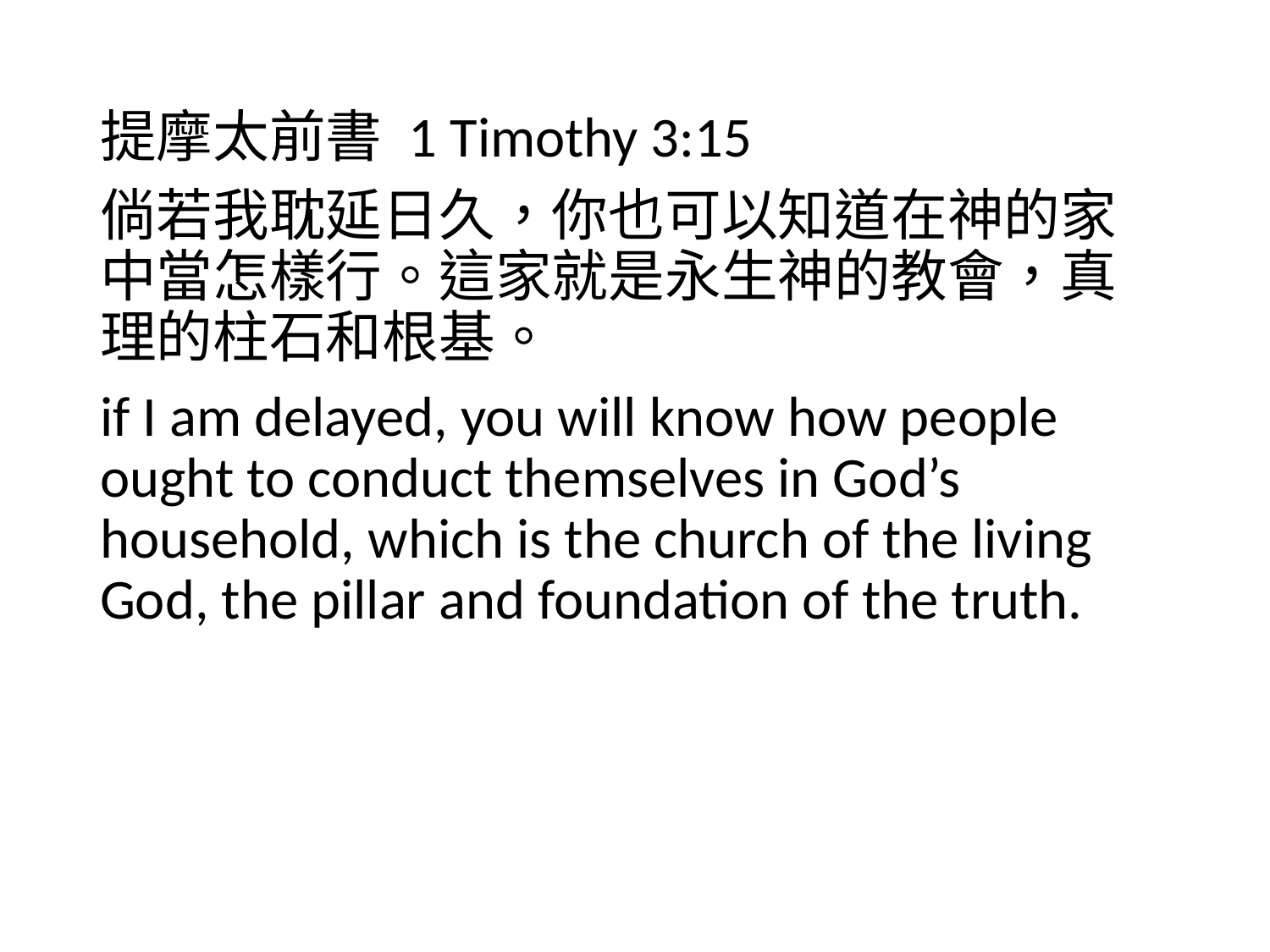

提摩太前書 1 Timothy 3:15
倘若我耽延日久，你也可以知道在神的家中當怎樣行。這家就是永生神的教會，真理的柱石和根基。
if I am delayed, you will know how people ought to conduct themselves in God’s household, which is the church of the living God, the pillar and foundation of the truth.